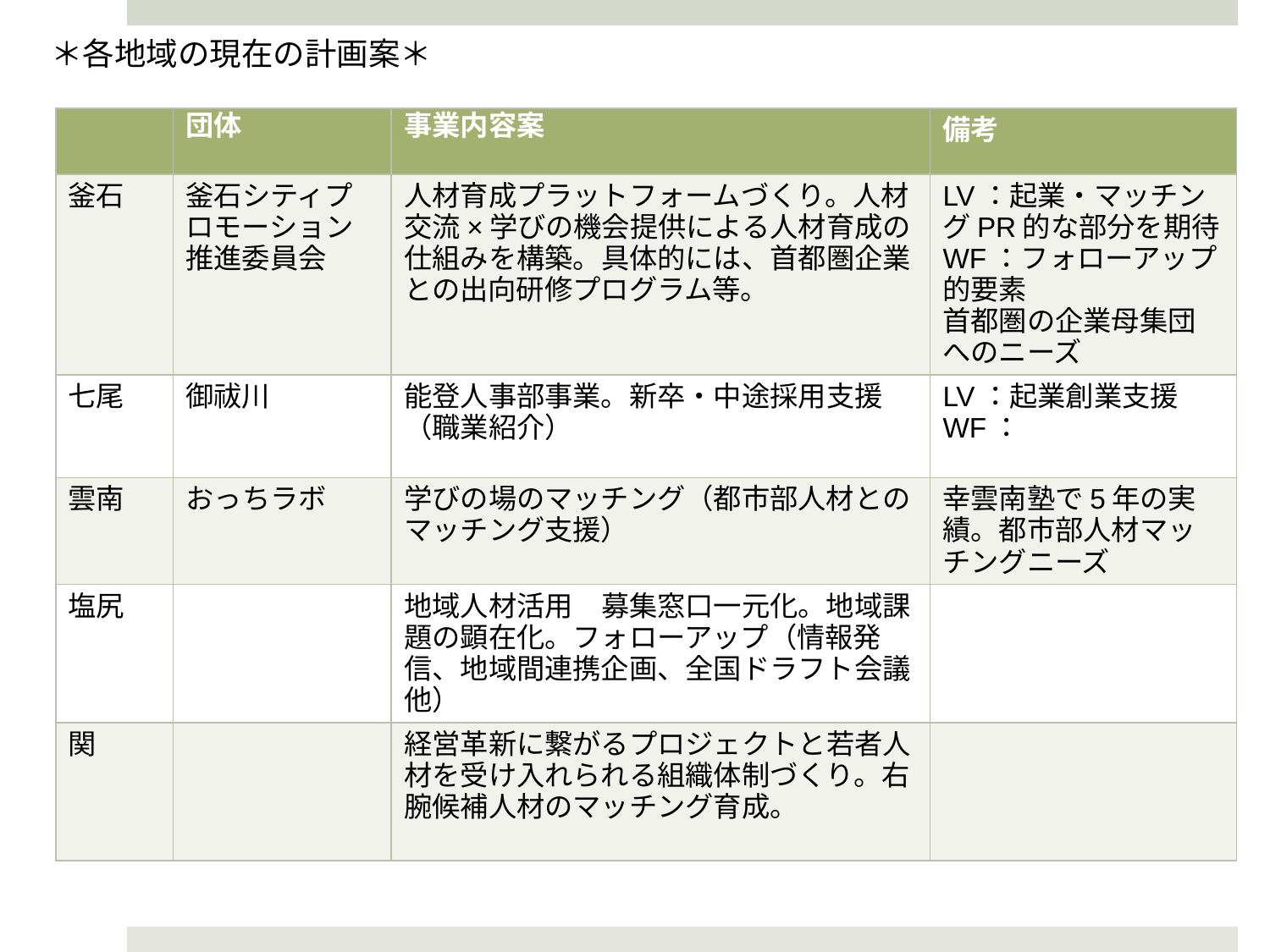

＊各地域の現在の計画案＊
|  | 団体 | 事業内容案 | 備考 |
| --- | --- | --- | --- |
| 釜石 | 釜石シティプロモーション推進委員会 | 人材育成プラットフォームづくり。人材交流×学びの機会提供による人材育成の仕組みを構築。具体的には、首都圏企業との出向研修プログラム等。 | LV：起業・マッチングPR的な部分を期待 WF：フォローアップ的要素 首都圏の企業母集団へのニーズ |
| 七尾 | 御祓川 | 能登人事部事業。新卒・中途採用支援（職業紹介） | LV：起業創業支援 WF： |
| 雲南 | おっちラボ | 学びの場のマッチング（都市部人材とのマッチング支援） | 幸雲南塾で5年の実績。都市部人材マッチングニーズ |
| 塩尻 |  | 地域人材活用　募集窓口一元化。地域課題の顕在化。フォローアップ（情報発信、地域間連携企画、全国ドラフト会議他） |  |
| 関 |  | 経営革新に繋がるプロジェクトと若者人材を受け入れられる組織体制づくり。右腕候補人材のマッチング育成。 |  |